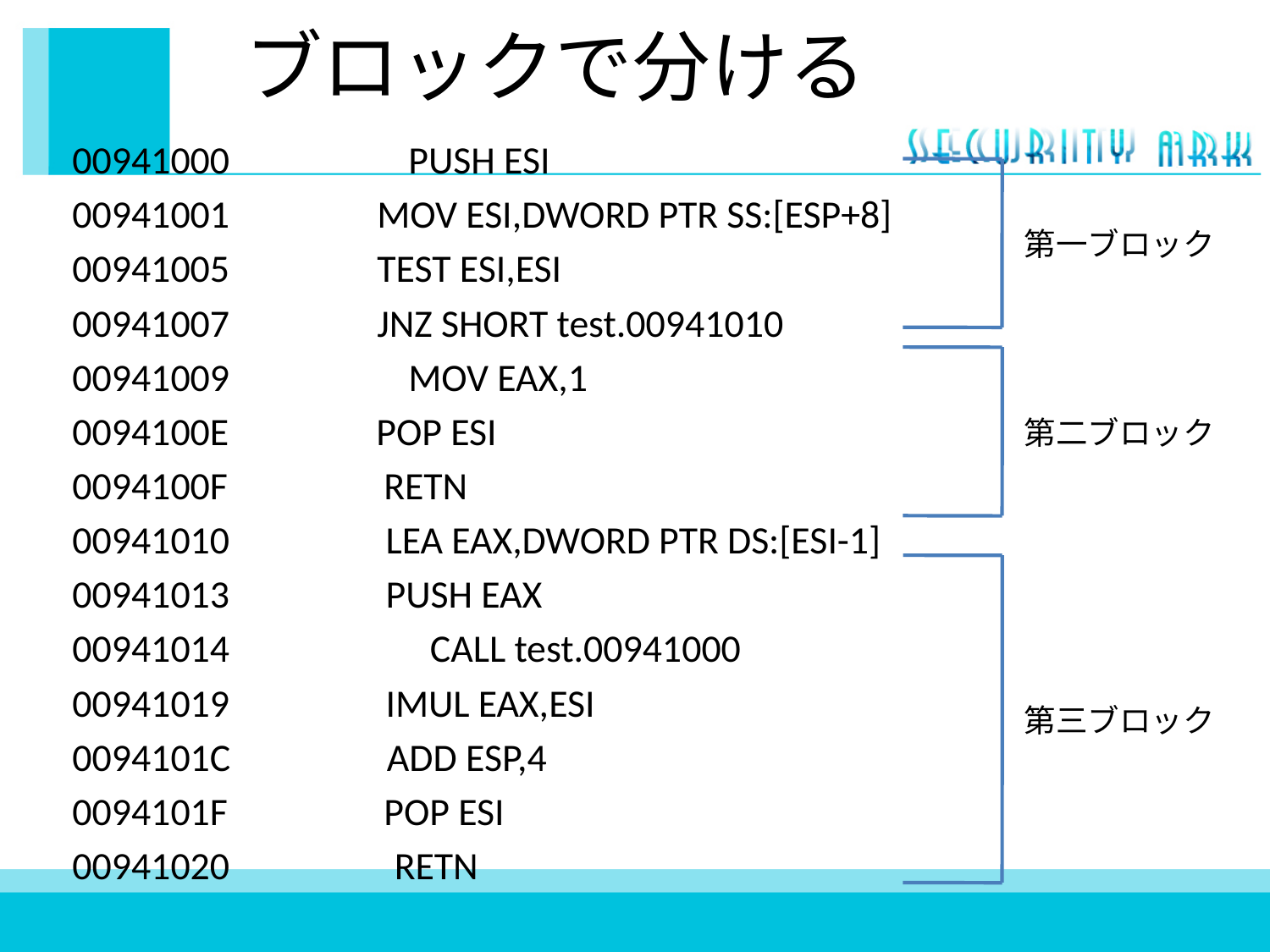

# ブロックで分ける
00941000  　            PUSH ESI
00941001                 MOV ESI,DWORD PTR SS:[ESP+8]
00941005                 TEST ESI,ESI
00941007                 JNZ SHORT test.00941010
00941009  　            MOV EAX,1
0094100E                 POP ESI
0094100F                  RETN
00941010                  LEA EAX,DWORD PTR DS:[ESI-1]
00941013                  PUSH EAX
00941014  　　          CALL test.00941000
00941019                  IMUL EAX,ESI
0094101C                  ADD ESP,4
0094101F                  POP ESI
00941020                   RETN
第一ブロック
第二ブロック
第三ブロック